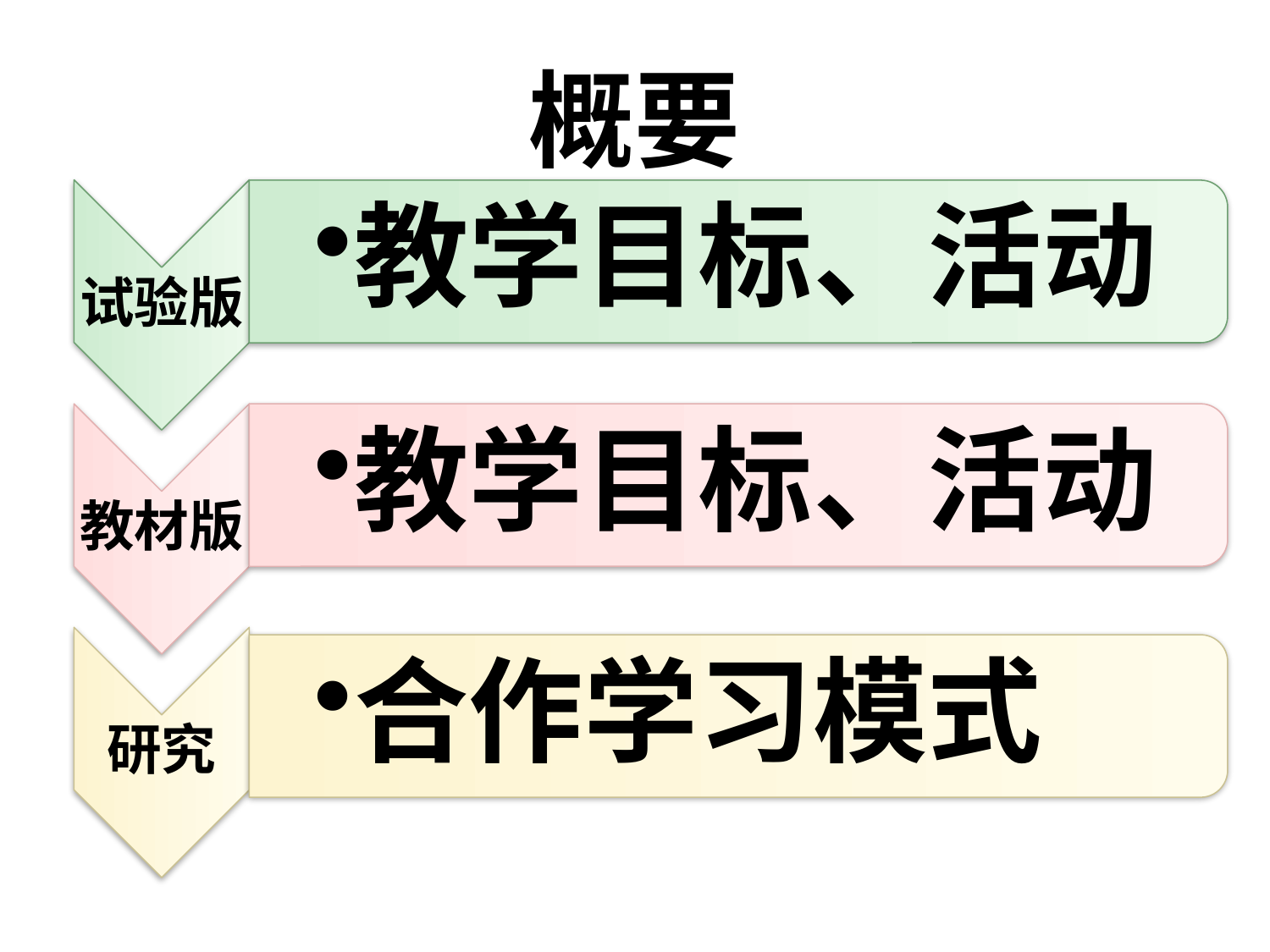

# 概要
试验版
教学目标、活动
教材版
教学目标、活动
研究
合作学习模式